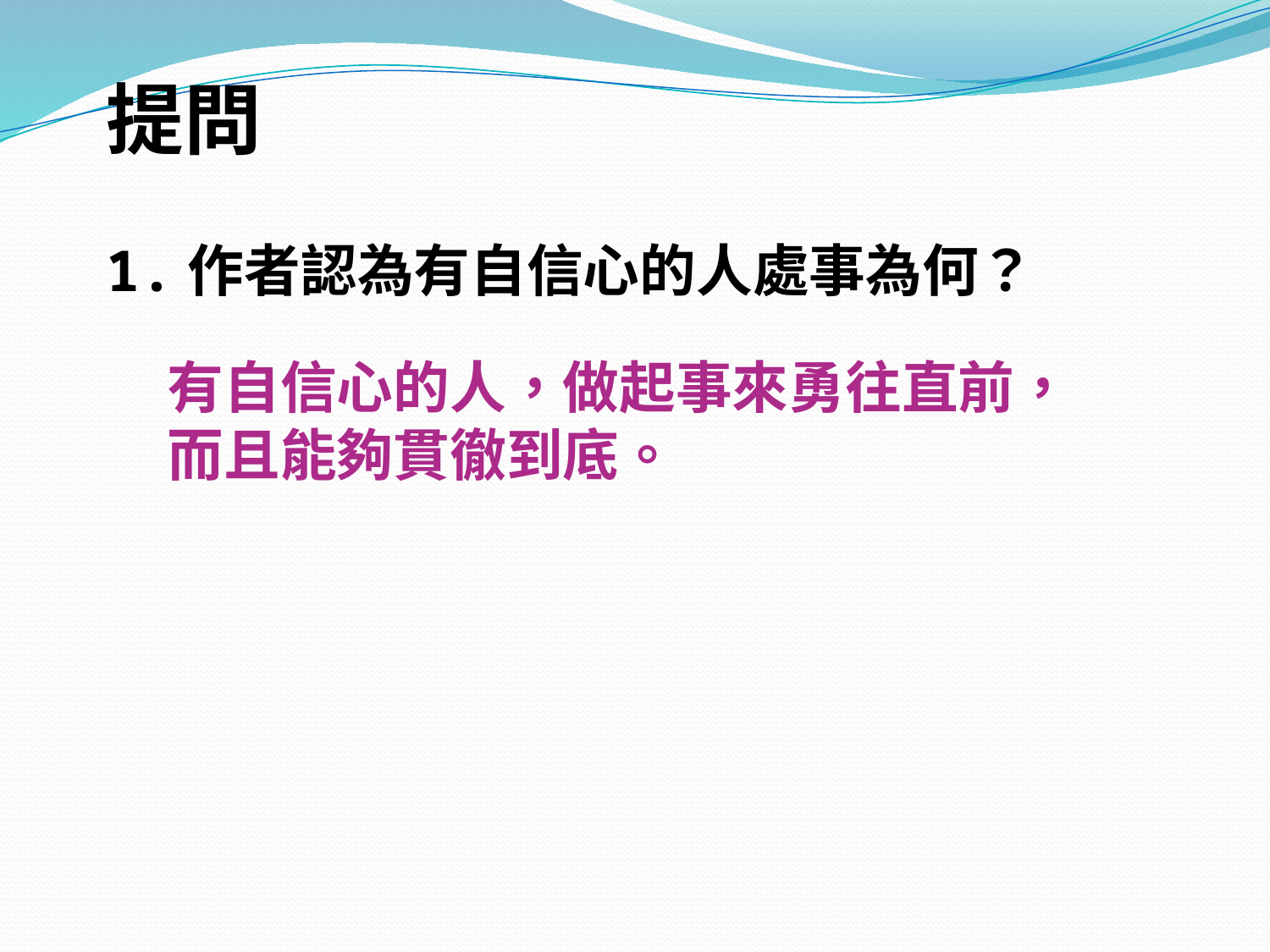

提問
1.作者認為有自信心的人處事為何？
有自信心的人，做起事來勇往直前，而且能夠貫徹到底。